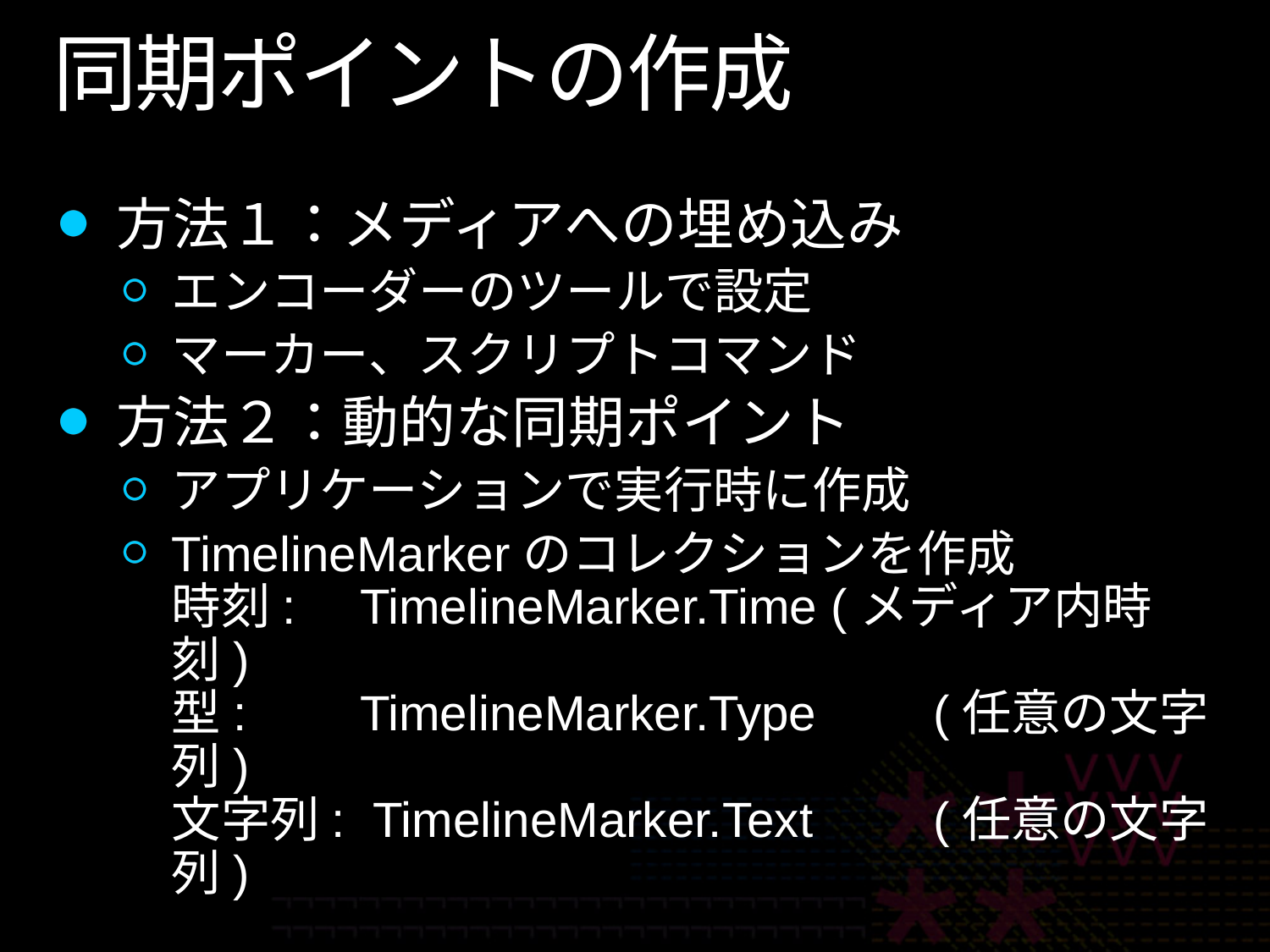

# 同期ポイントの作成
方法１：メディアへの埋め込み
エンコーダーのツールで設定
マーカー、スクリプトコマンド
方法２：動的な同期ポイント
アプリケーションで実行時に作成
TimelineMarkerのコレクションを作成
時刻:	　TimelineMarker.Time (メディア内時刻)
型: 	　TimelineMarker.Type 	(任意の文字列)
文字列:  TimelineMarker.Text 	(任意の文字列)